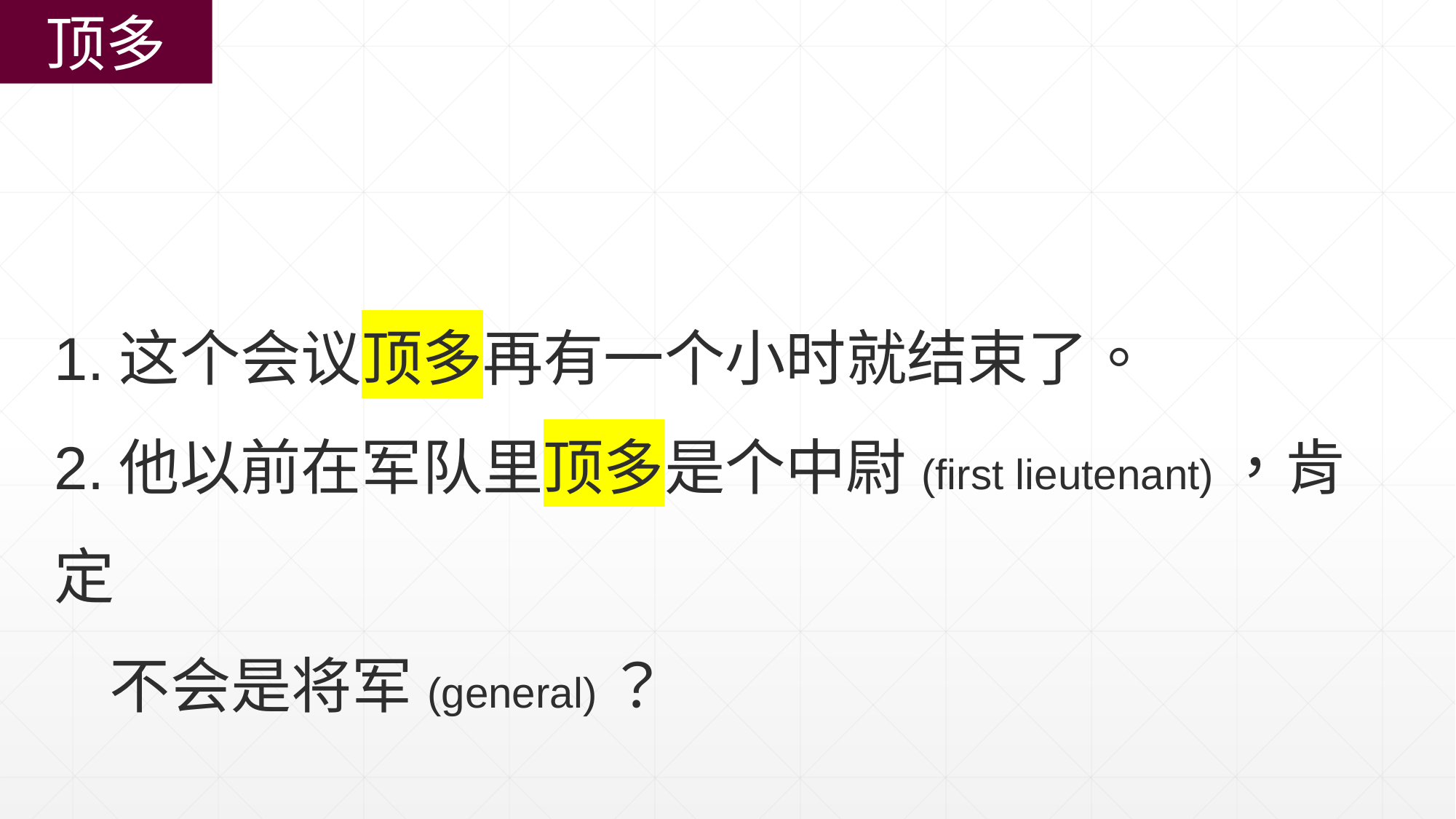

顶多
1.这个会议顶多再有一个小时就结束了。
2.他以前在军队里顶多是个中尉(first lieutenant)，肯定
   不会是将军(general)？